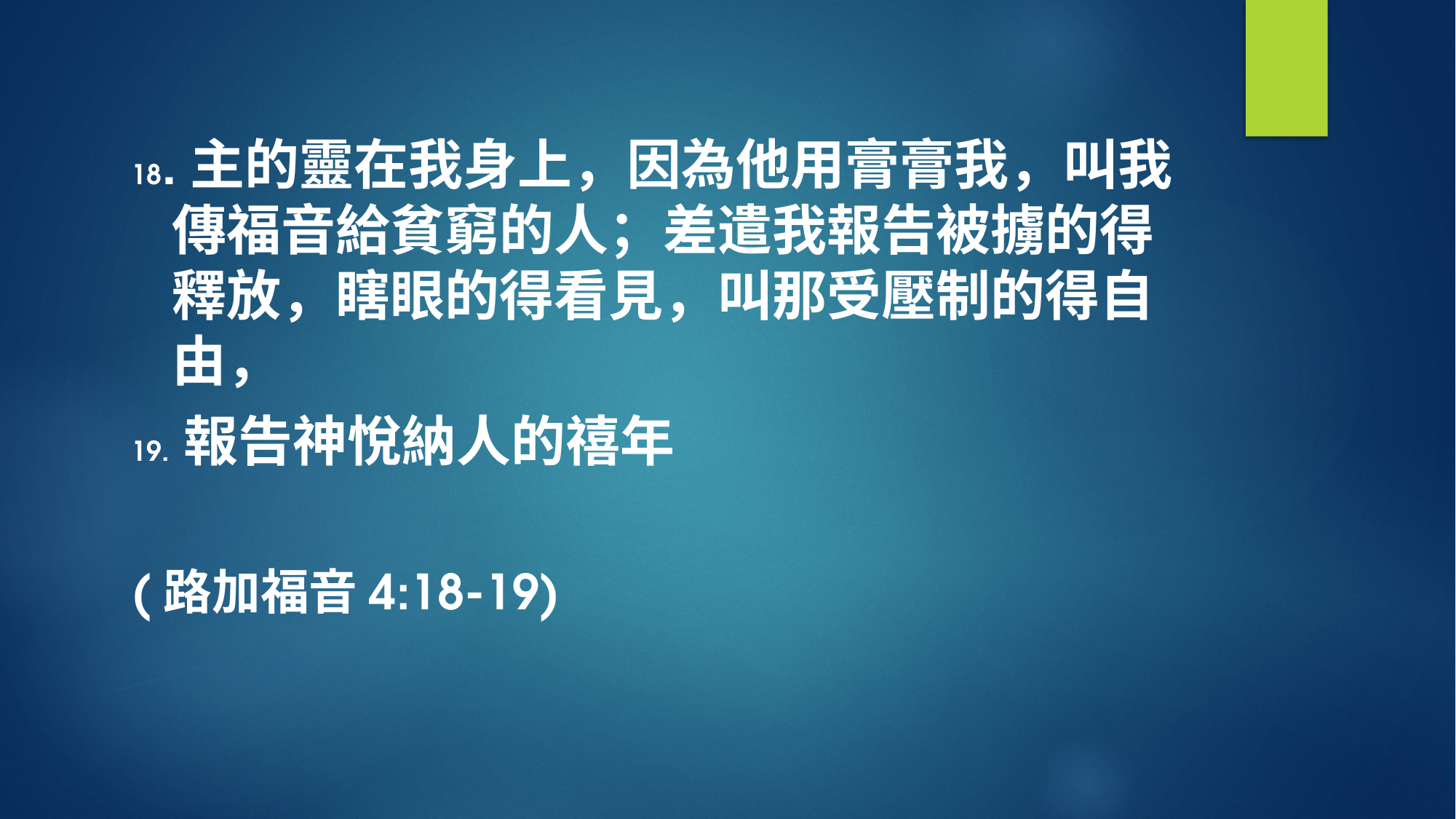

18.主的靈在我身上，因為他用膏膏我，叫我傳福音給貧窮的人；差遣我報告被擄的得釋放，瞎眼的得看見，叫那受壓制的得自由，
19. 報告神悅納人的禧年

(路加福音4:18-19)